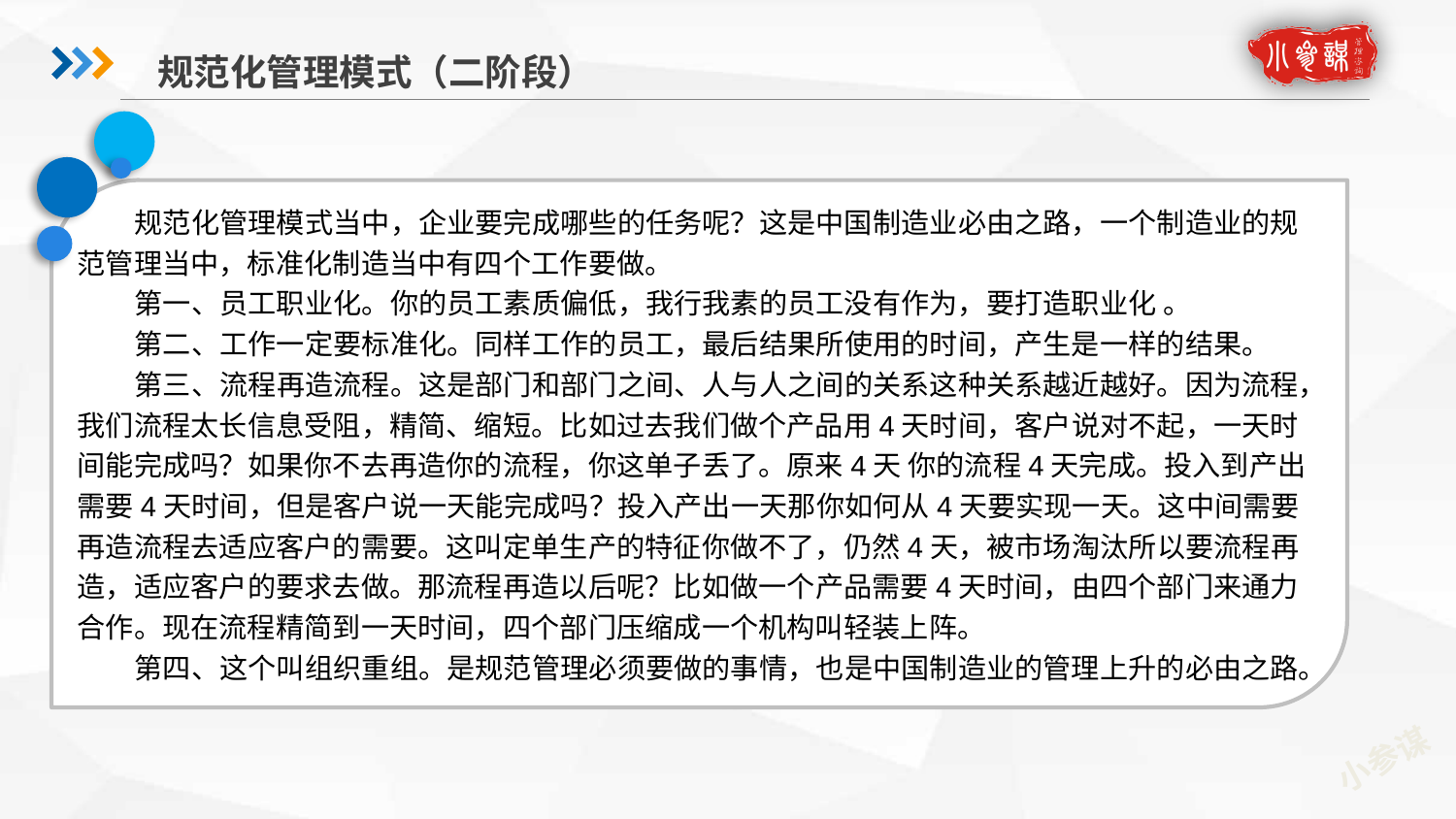

规范化管理模式（二阶段）

规范化管理模式当中，企业要完成哪些的任务呢？这是中国制造业必由之路，一个制造业的规范管理当中，标准化制造当中有四个工作要做。
第一、员工职业化。你的员工素质偏低，我行我素的员工没有作为，要打造职业化 。
第二、工作一定要标准化。同样工作的员工，最后结果所使用的时间，产生是一样的结果。
第三、流程再造流程。这是部门和部门之间、人与人之间的关系这种关系越近越好。因为流程，我们流程太长信息受阻，精简、缩短。比如过去我们做个产品用4天时间，客户说对不起，一天时间能完成吗？如果你不去再造你的流程，你这单子丢了。原来4天 你的流程4天完成。投入到产出需要4天时间，但是客户说一天能完成吗？投入产出一天那你如何从4天要实现一天。这中间需要再造流程去适应客户的需要。这叫定单生产的特征你做不了，仍然4天，被市场淘汰所以要流程再造，适应客户的要求去做。那流程再造以后呢？比如做一个产品需要4天时间，由四个部门来通力合作。现在流程精简到一天时间，四个部门压缩成一个机构叫轻装上阵。
第四、这个叫组织重组。是规范管理必须要做的事情，也是中国制造业的管理上升的必由之路。